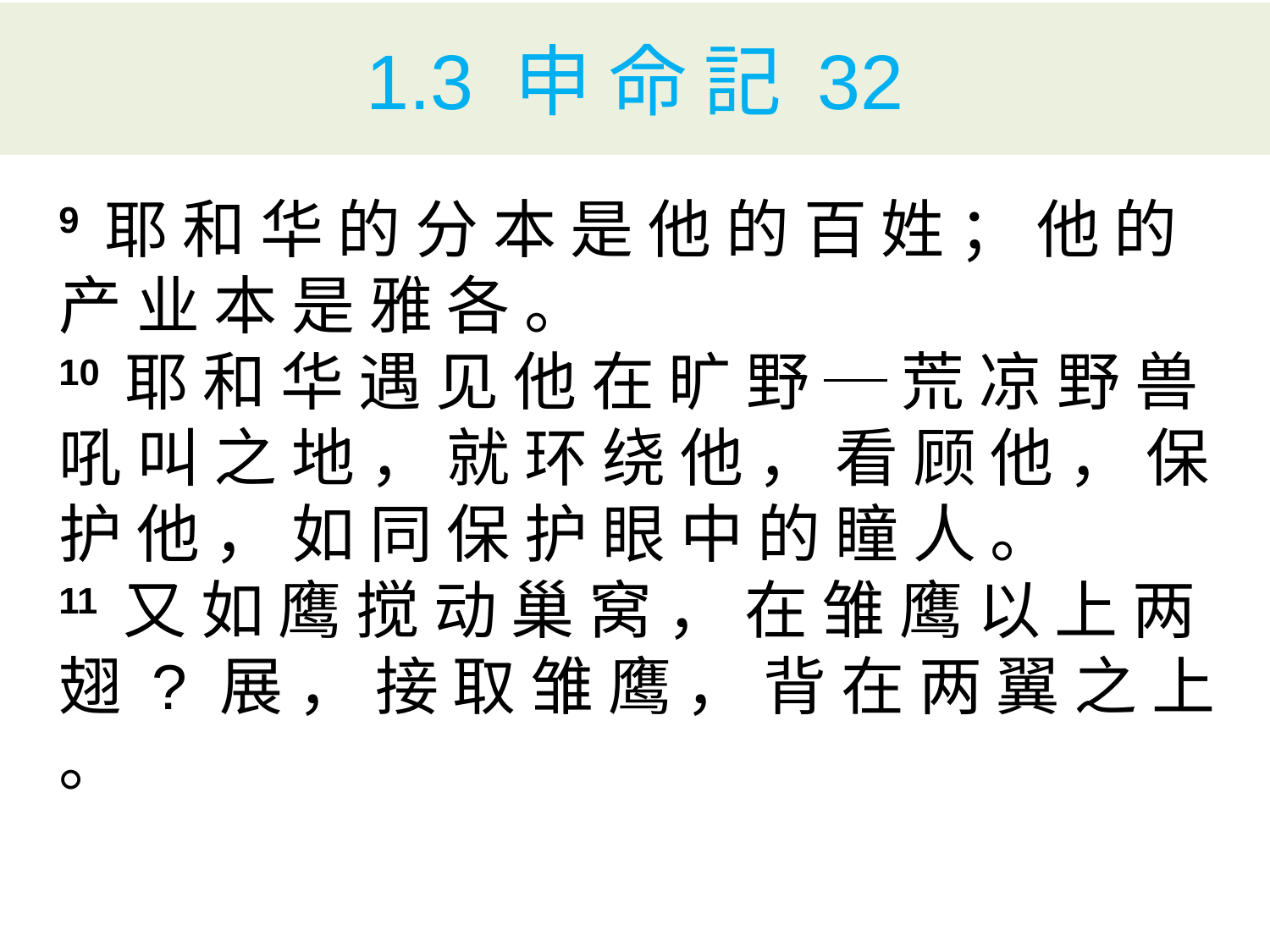

# 1.3 申 命 記 32
9 耶 和 华 的 分 本 是 他 的 百 姓 ； 他 的 产 业 本 是 雅 各 。
10 耶 和 华 遇 见 他 在 旷 野 ─ 荒 凉 野 兽 吼 叫 之 地 ， 就 环 绕 他 ， 看 顾 他 ， 保 护 他 ， 如 同 保 护 眼 中 的 瞳 人 。
11 又 如 鹰 搅 动 巢 窝 ， 在 雏 鹰 以 上 两 翅 ? 展 ， 接 取 雏 鹰 ， 背 在 两 翼 之 上 。